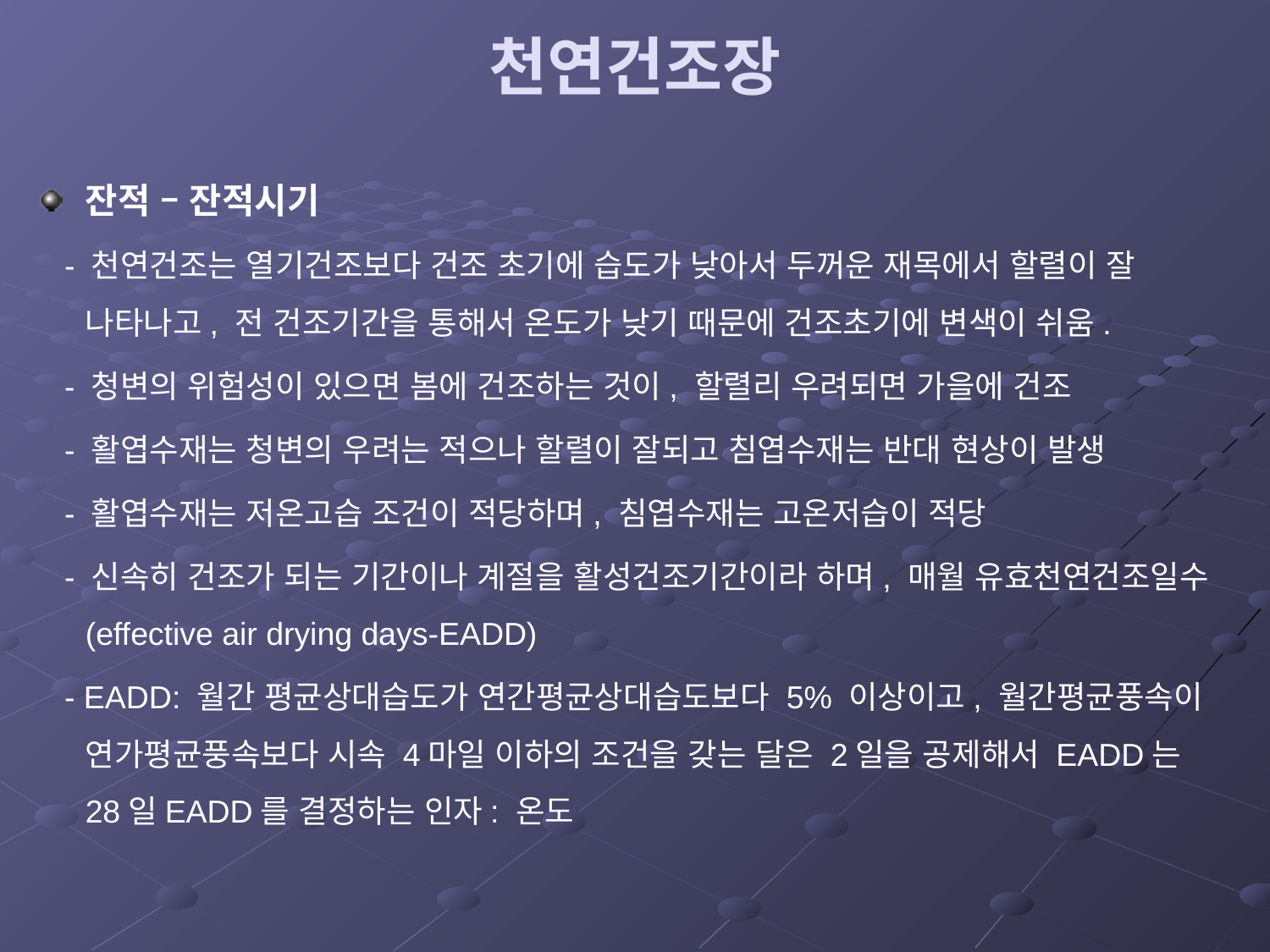

# 천연건조장
잔적 – 잔적시기
   - 천연건조는 열기건조보다 건조 초기에 습도가 낮아서 두꺼운 재목에서 할렬이 잘 나타나고, 전 건조기간을 통해서 온도가 낮기 때문에 건조초기에 변색이 쉬움.
   - 청변의 위험성이 있으면 봄에 건조하는 것이, 할렬리 우려되면 가을에 건조
   - 활엽수재는 청변의 우려는 적으나 할렬이 잘되고 침엽수재는 반대 현상이 발생
   - 활엽수재는 저온고습 조건이 적당하며, 침엽수재는 고온저습이 적당
   - 신속히 건조가 되는 기간이나 계절을 활성건조기간이라 하며, 매월 유효천연건조일수 (effective air drying days-EADD)
   - EADD: 월간 평균상대습도가 연간평균상대습도보다 5% 이상이고, 월간평균풍속이 연가평균풍속보다 시속 4마일 이하의 조건을 갖는 달은 2일을 공제해서 EADD는 28일EADD를 결정하는 인자: 온도